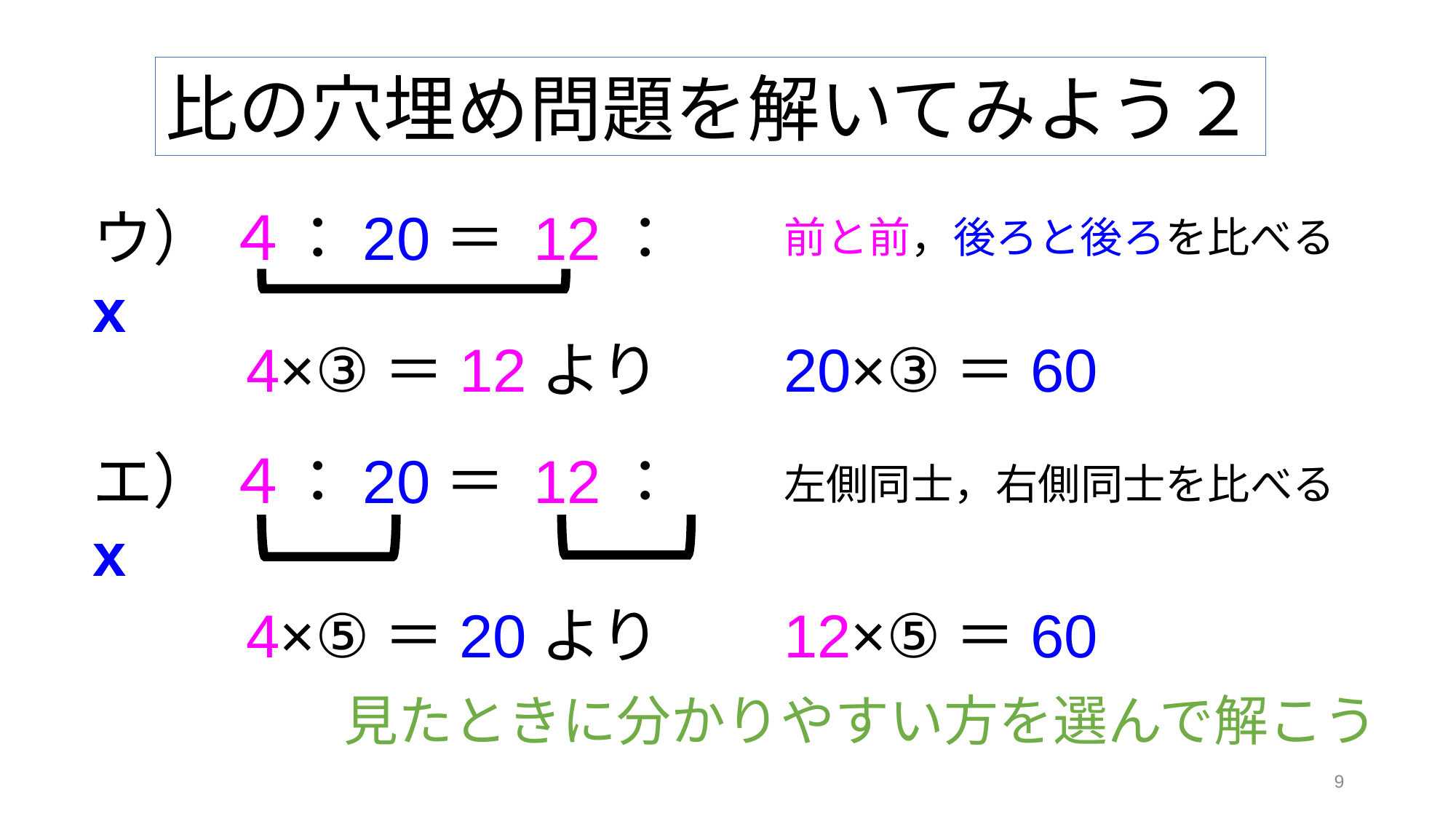

比の穴埋め問題を解いてみよう２

ウ） ４：20＝ 12：x
前と前，後ろと後ろを比べる
4×③＝12より
20×③＝60
エ） ４：20＝ 12：x
左側同士，右側同士を比べる

4×⑤＝20より
12×⑤＝60
見たときに分かりやすい方を選んで解こう
9